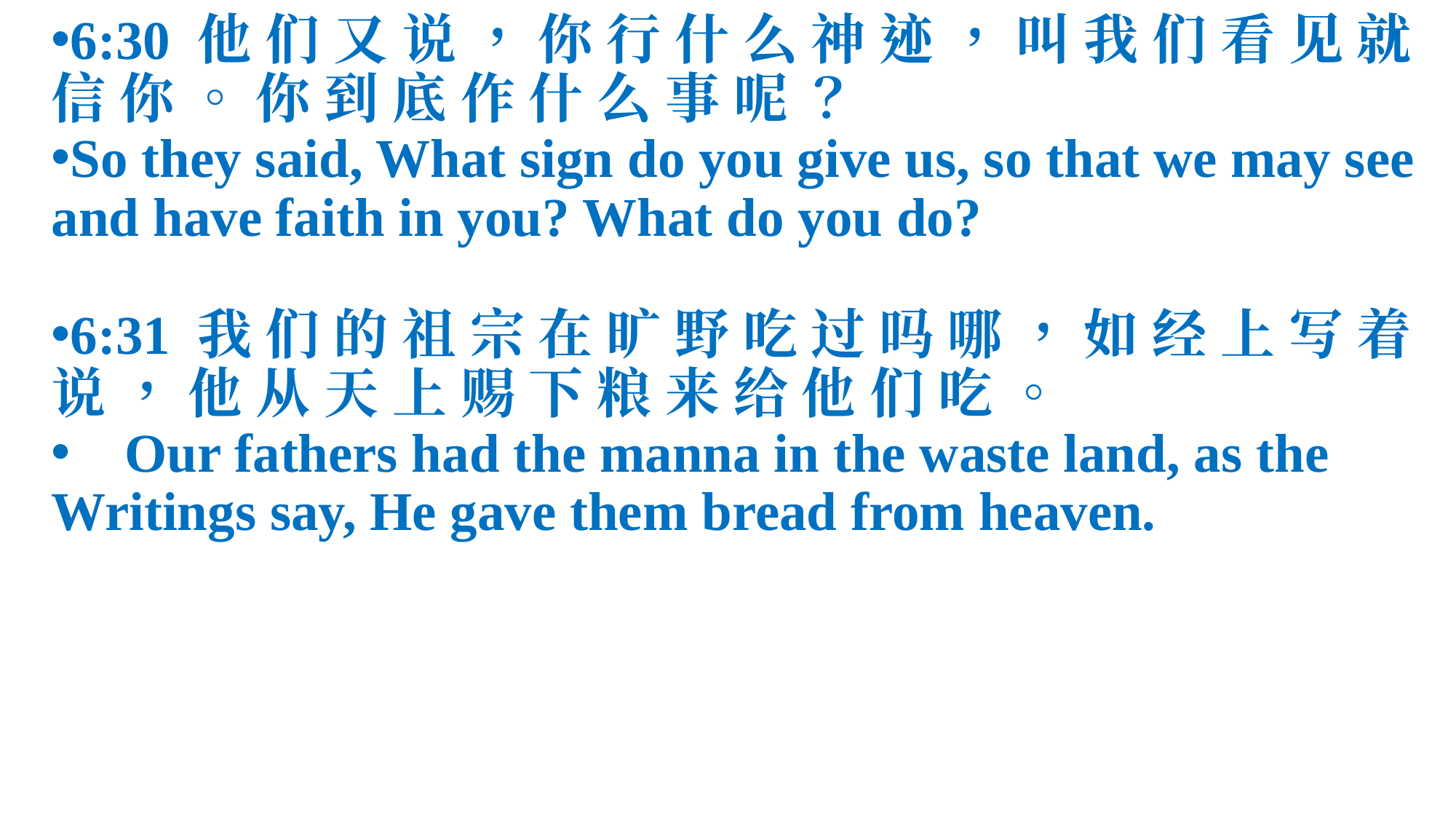

6:30 他 们 又 说 ， 你 行 什 么 神 迹 ， 叫 我 们 看 见 就 信 你 。 你 到 底 作 什 么 事 呢 ？
So they said, What sign do you give us, so that we may see and have faith in you? What do you do?

6:31 我 们 的 祖 宗 在 旷 野 吃 过 吗 哪 ， 如 经 上 写 着 说 ， 他 从 天 上 赐 下 粮 来 给 他 们 吃 。
    Our fathers had the manna in the waste land, as the Writings say, He gave them bread from heaven.